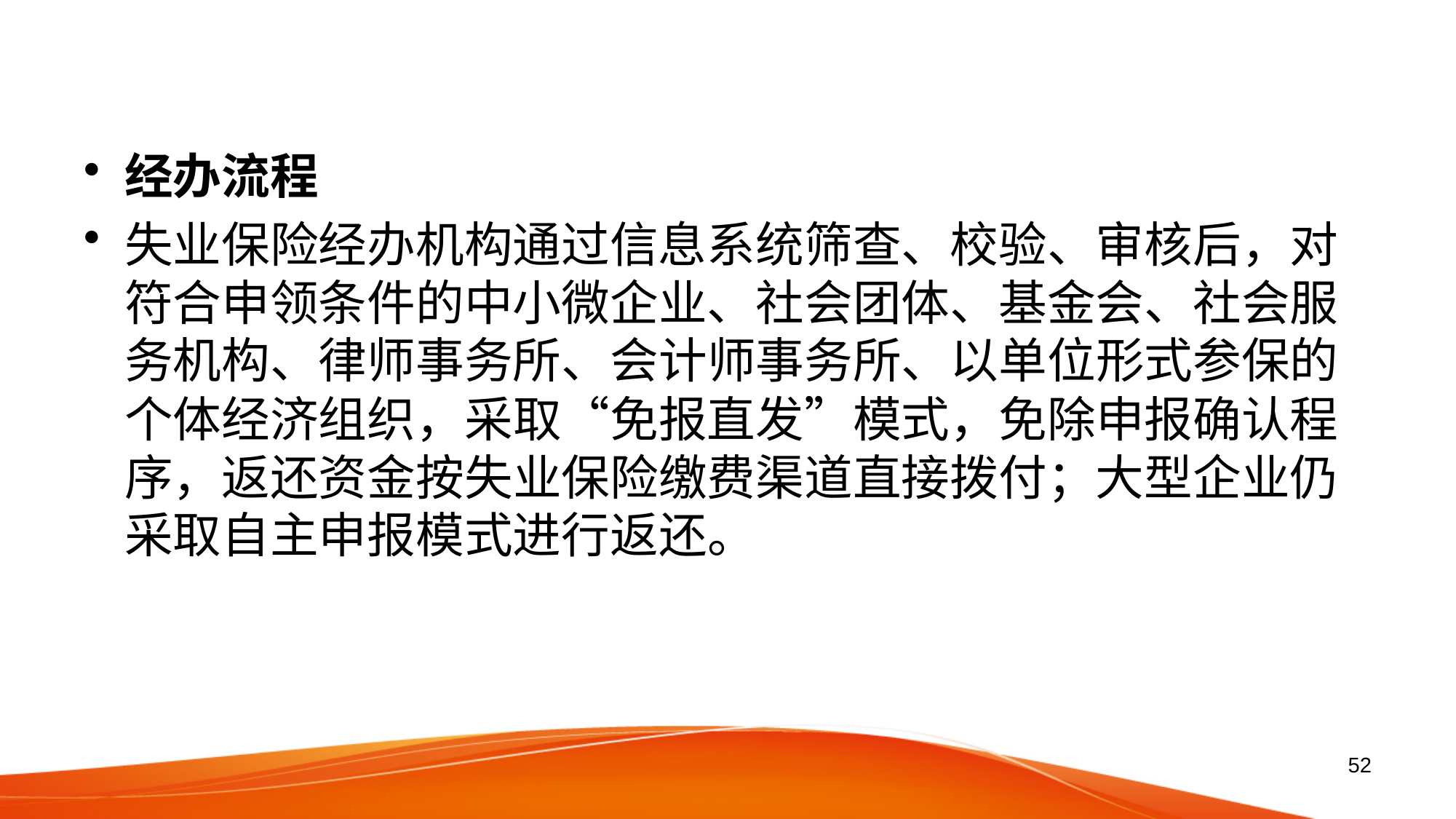

#
经办流程
失业保险经办机构通过信息系统筛查、校验、审核后，对符合申领条件的中小微企业、社会团体、基金会、社会服务机构、律师事务所、会计师事务所、以单位形式参保的个体经济组织，采取“免报直发”模式，免除申报确认程序，返还资金按失业保险缴费渠道直接拨付；大型企业仍采取自主申报模式进行返还。
52